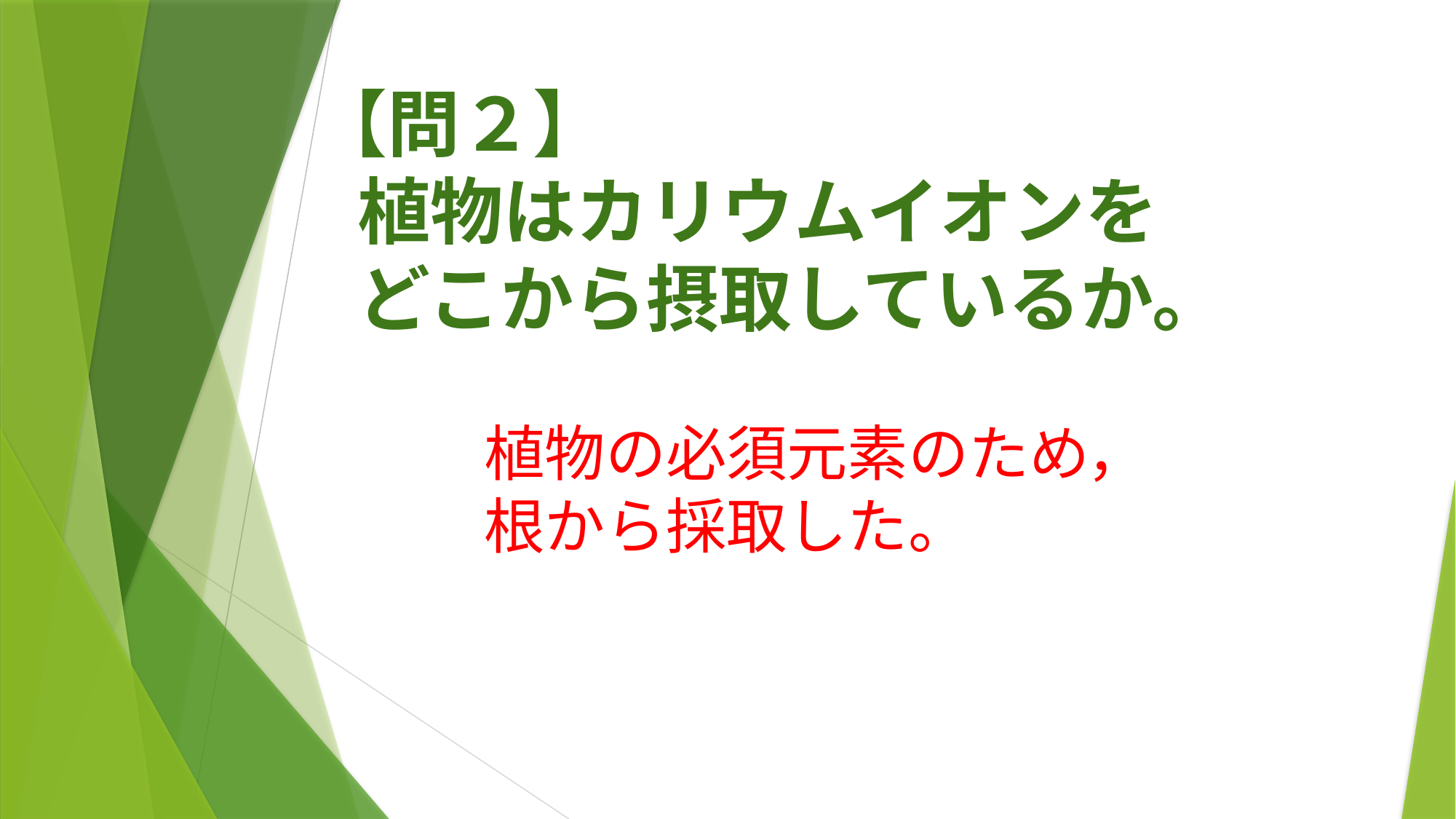

# 【問２】 植物はカリウムイオンを どこから摂取しているか。
植物の必須元素のため，
根から採取した。